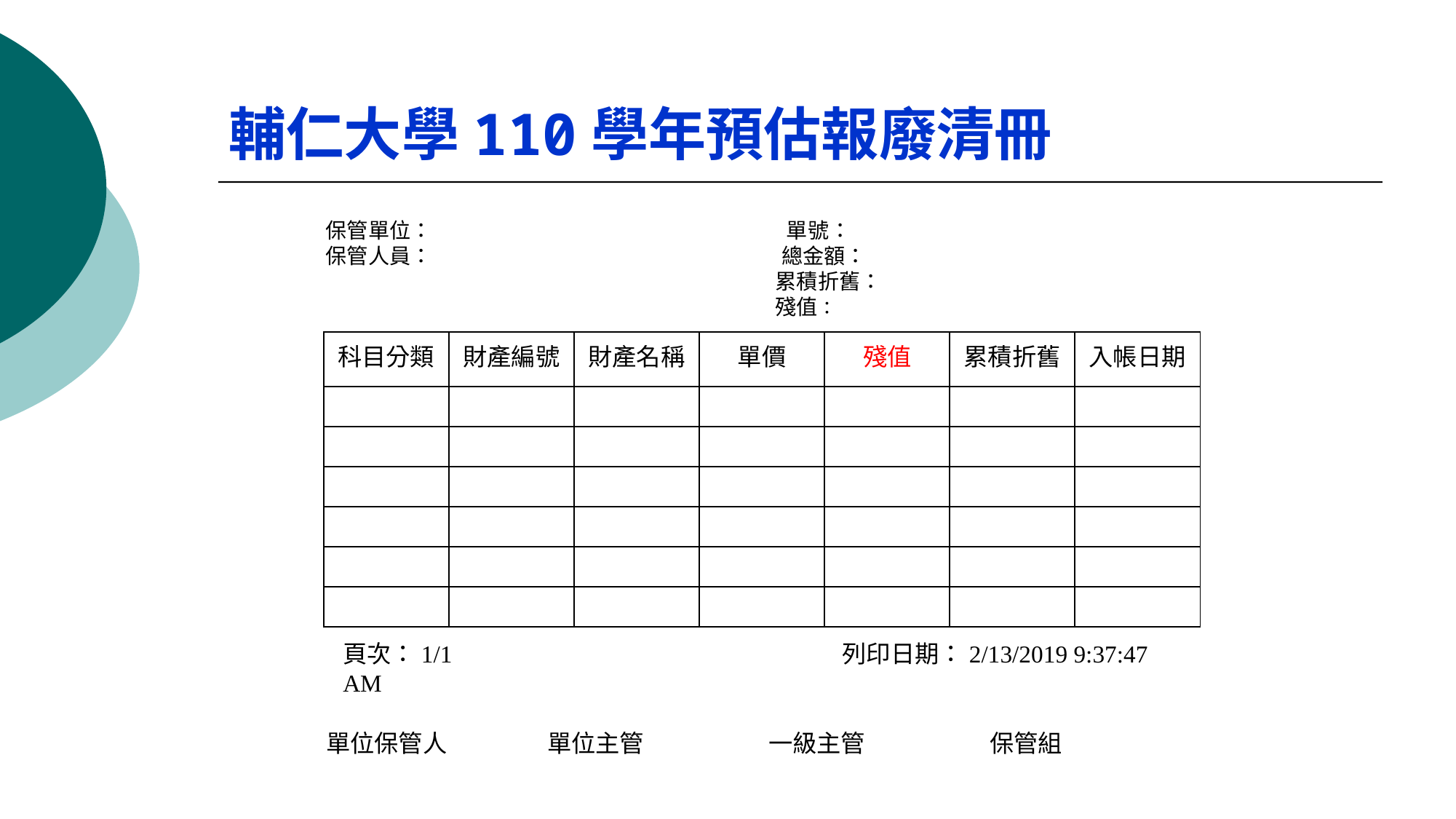

輔仁大學110學年預估報廢清冊
保管單位：                                                                           單號：
保管人員：                                                                          總金額：
                                                                                              累積折舊：
                                                                                              殘值：
| 科目分類 | 財產編號 | 財產名稱 | 單價 | 殘值 | 累積折舊 | 入帳日期 |
| --- | --- | --- | --- | --- | --- | --- |
|  |  |  |  |  |  |  |
|  |  |  |  |  |  |  |
|  |  |  |  |  |  |  |
|  |  |  |  |  |  |  |
|  |  |  |  |  |  |  |
|  |  |  |  |  |  |  |
頁次：1/1                                                                列印日期：2/13/2019 9:37:47 AM
| 單位保管人 | 單位主管 | 一級主管 | 保管組 |
| --- | --- | --- | --- |